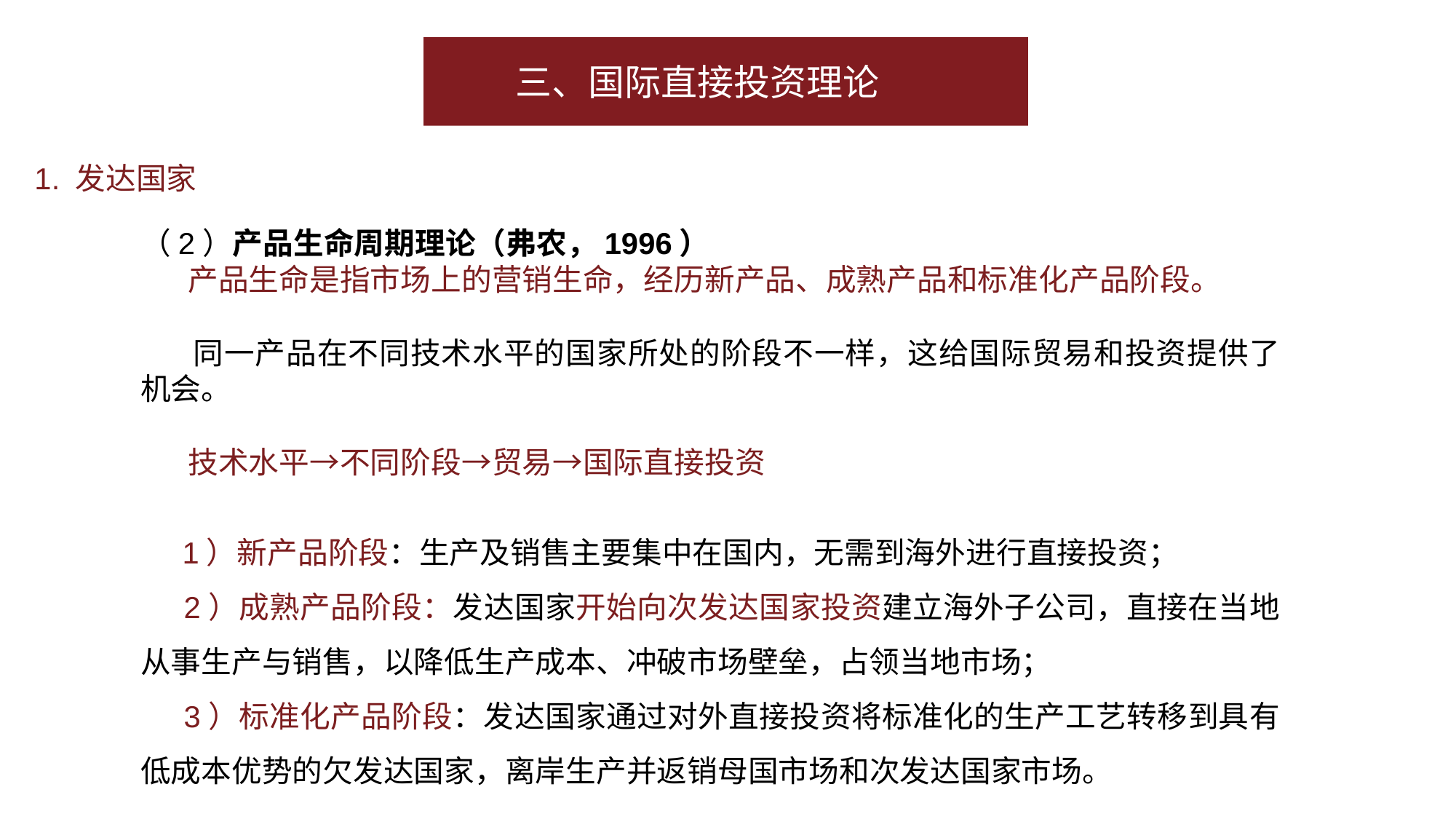

三、国际直接投资理论
1. 发达国家
（2）产品生命周期理论（弗农，1996）
      产品生命是指市场上的营销生命，经历新产品、成熟产品和标准化产品阶段。

      同一产品在不同技术水平的国家所处的阶段不一样，这给国际贸易和投资提供了机会。

      技术水平→不同阶段→贸易→国际直接投资

     1）新产品阶段：生产及销售主要集中在国内，无需到海外进行直接投资；
     2）成熟产品阶段：发达国家开始向次发达国家投资建立海外子公司，直接在当地从事生产与销售，以降低生产成本、冲破市场壁垒，占领当地市场；
     3）标准化产品阶段：发达国家通过对外直接投资将标准化的生产工艺转移到具有低成本优势的欠发达国家，离岸生产并返销母国市场和次发达国家市场。